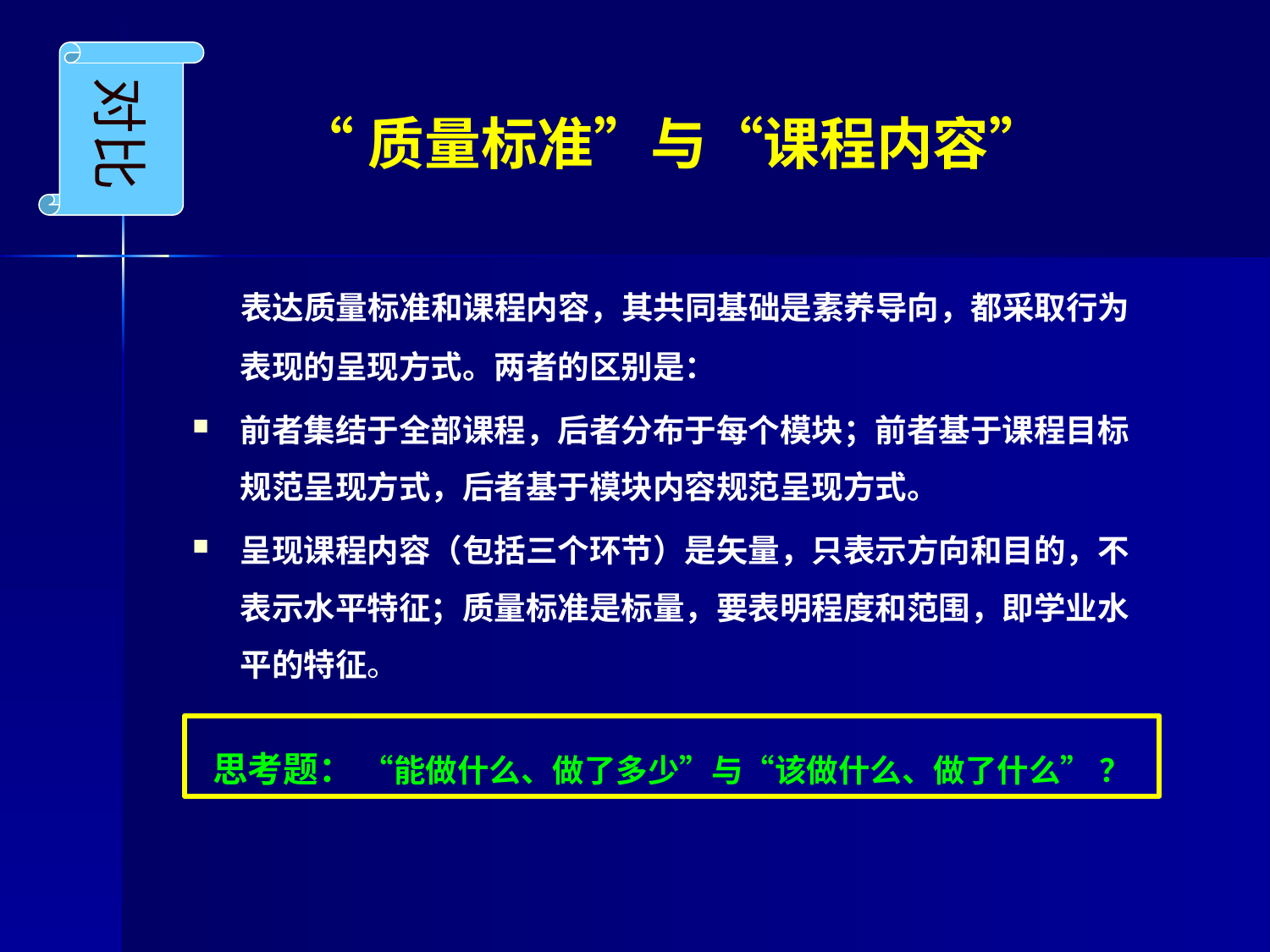

对比
# “质量标准”与“课程内容”
    表达质量标准和课程内容，其共同基础是素养导向，都采取行为表现的呈现方式。两者的区别是：
前者集结于全部课程，后者分布于每个模块；前者基于课程目标规范呈现方式，后者基于模块内容规范呈现方式。
呈现课程内容（包括三个环节）是矢量，只表示方向和目的，不表示水平特征；质量标准是标量，要表明程度和范围，即学业水平的特征。

思考题： “能做什么、做了多少”与“该做什么、做了什么” ？